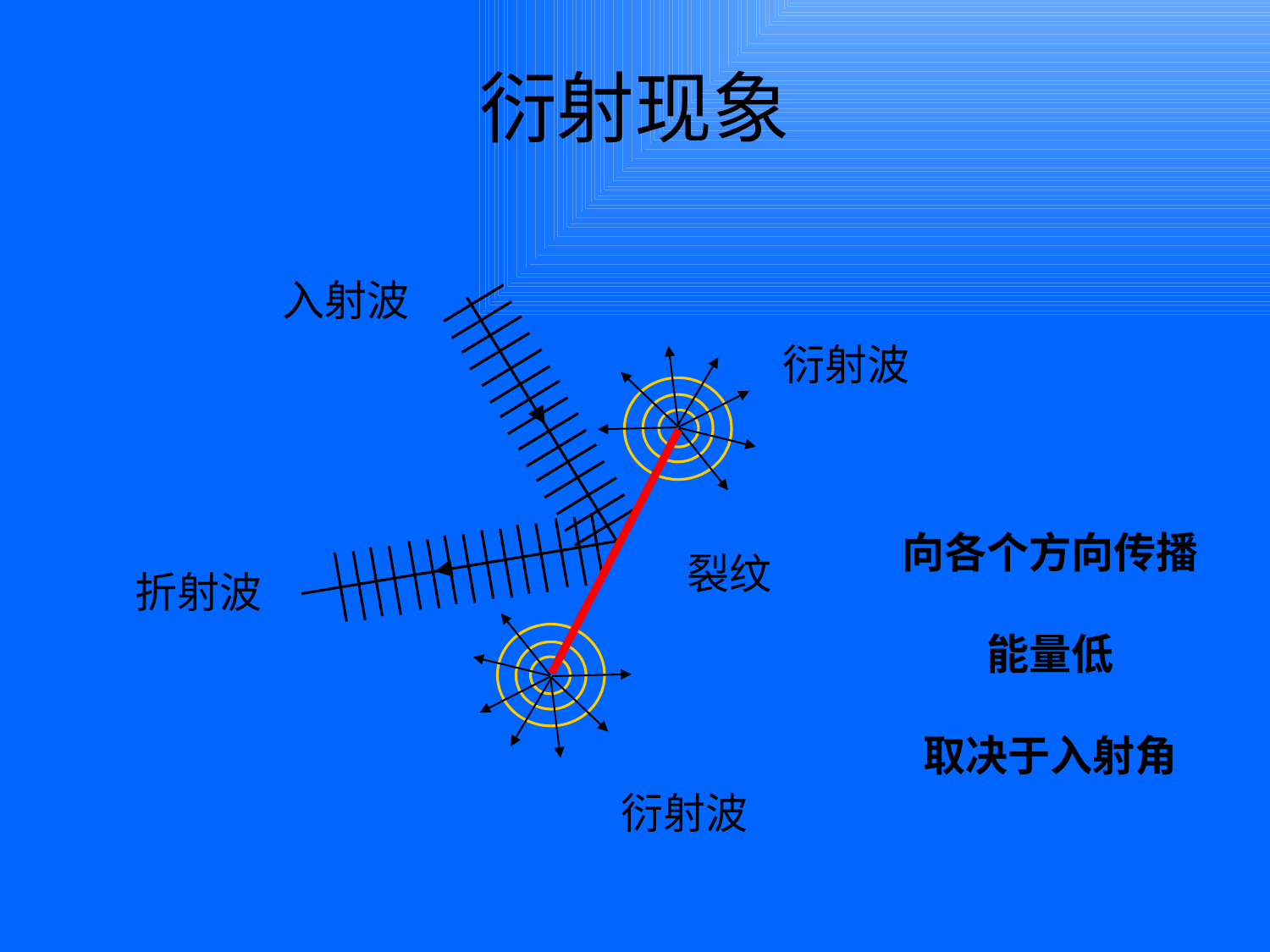

衍射现象

入射波

衍射波

向各个方向传播

能量低

取决于入射角

裂纹

折射波

衍射波